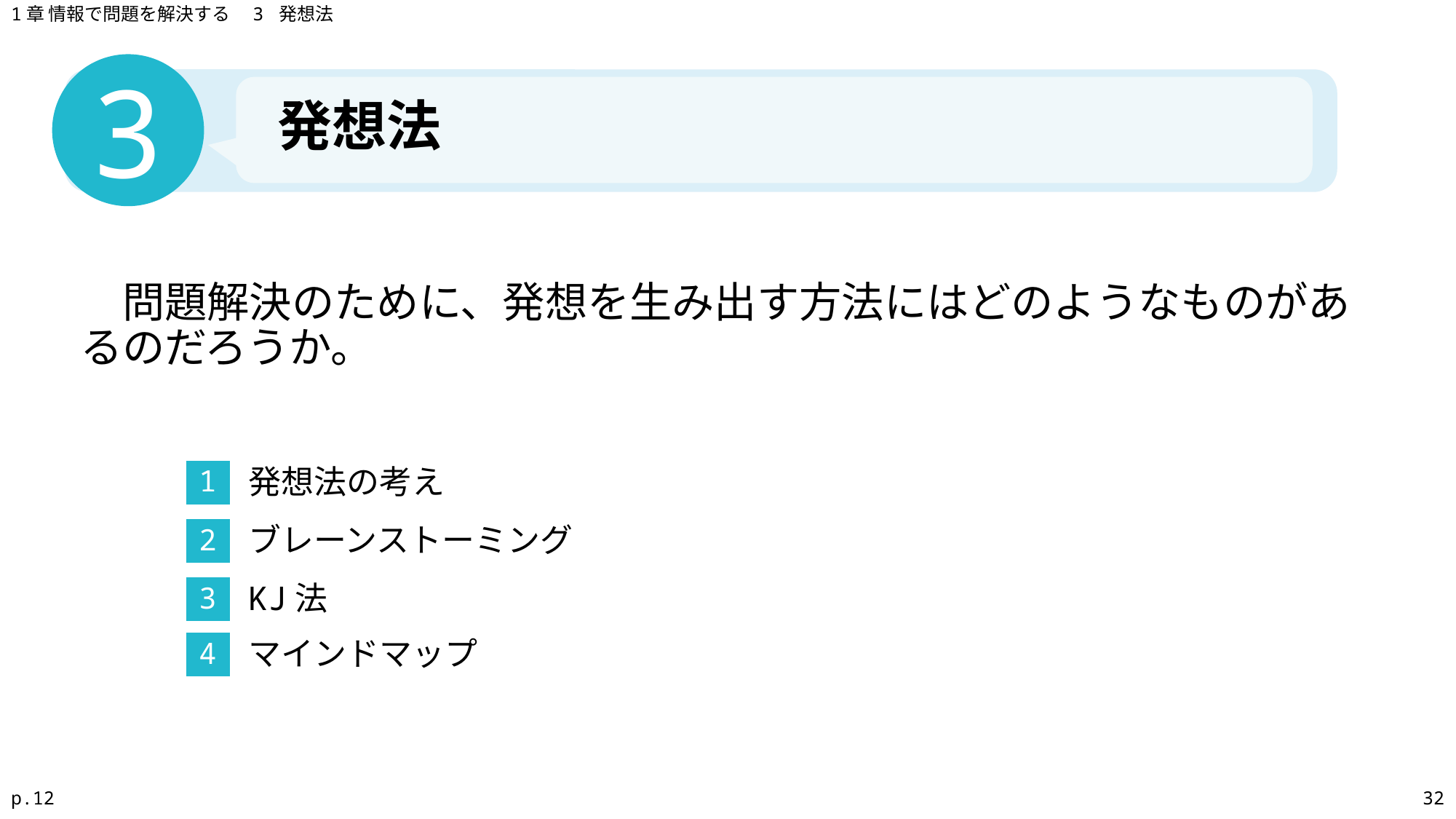

1章 情報で問題を解決する　3 発想法
3
発想法
　問題解決のために、発想を生み出す方法にはどのようなものがあるのだろうか。
発想法の考え
1
ブレーンストーミング
2
KJ法
3
マインドマップ
4
p.12
32